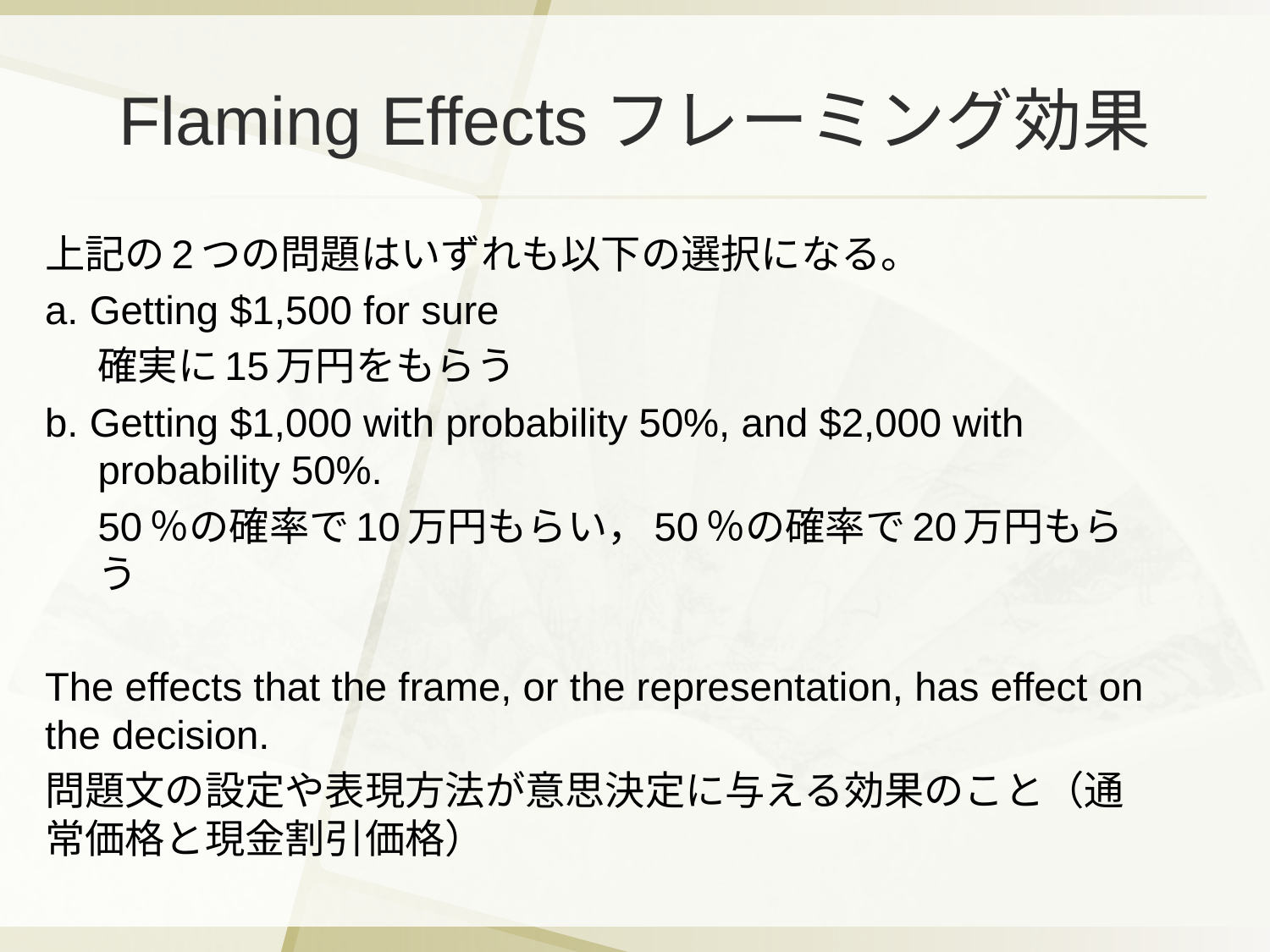

# Flaming Effectsフレーミング効果
上記の2つの問題はいずれも以下の選択になる。
a. Getting $1,500 for sure
	確実に15万円をもらう
b. Getting $1,000 with probability 50%, and $2,000 with probability 50%.
	50％の確率で10万円もらい，50％の確率で20万円もらう

The effects that the frame, or the representation, has effect on the decision.
問題文の設定や表現方法が意思決定に与える効果のこと（通常価格と現金割引価格）